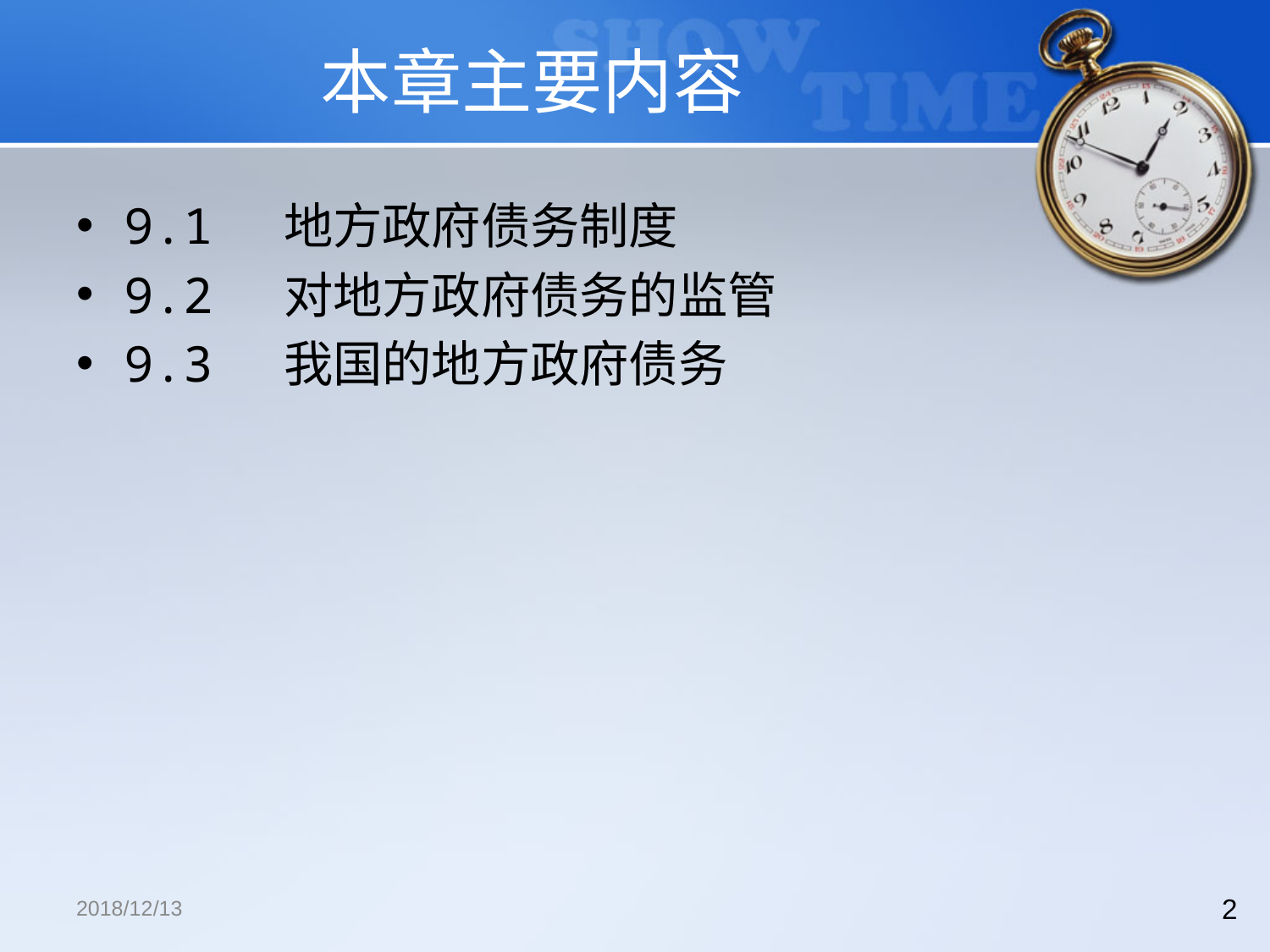

# 本章主要内容
9.1  地方政府债务制度
9.2  对地方政府债务的监管
9.3  我国的地方政府债务
2018/12/13
2